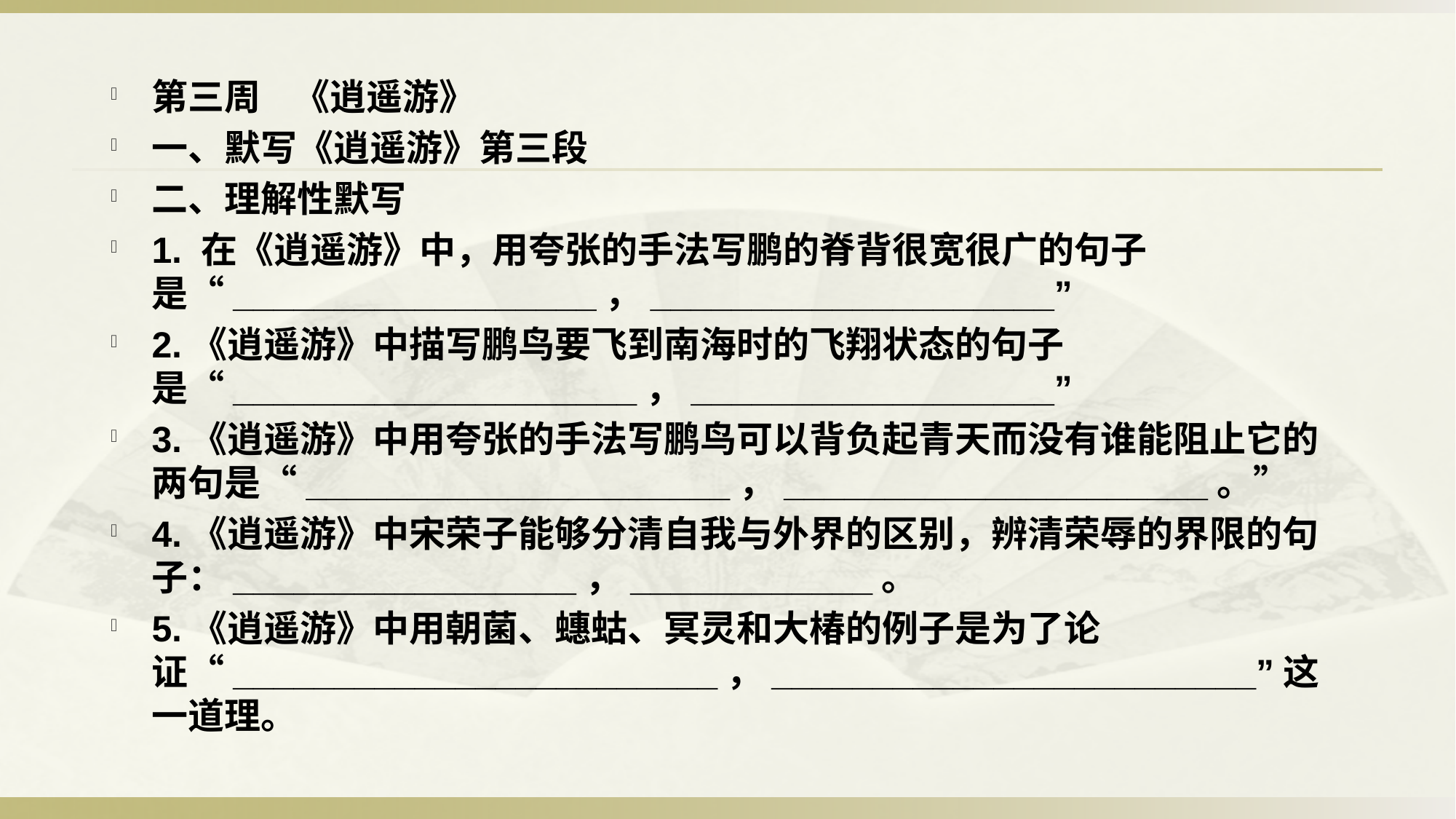

第三周    《逍遥游》
一、默写《逍遥游》第三段
二、理解性默写
1. 在《逍遥游》中，用夸张的手法写鹏的脊背很宽很广的句子是“__________________，____________________”
2.《逍遥游》中描写鹏鸟要飞到南海时的飞翔状态的句子是“____________________，__________________”
3.《逍遥游》中用夸张的手法写鹏鸟可以背负起青天而没有谁能阻止它的两句是“_____________________，_____________________。”
4.《逍遥游》中宋荣子能够分清自我与外界的区别，辨清荣辱的界限的句子：_________________，____________。
5.《逍遥游》中用朝菌、蟪蛄、冥灵和大椿的例子是为了论证“________________________，________________________”这一道理。